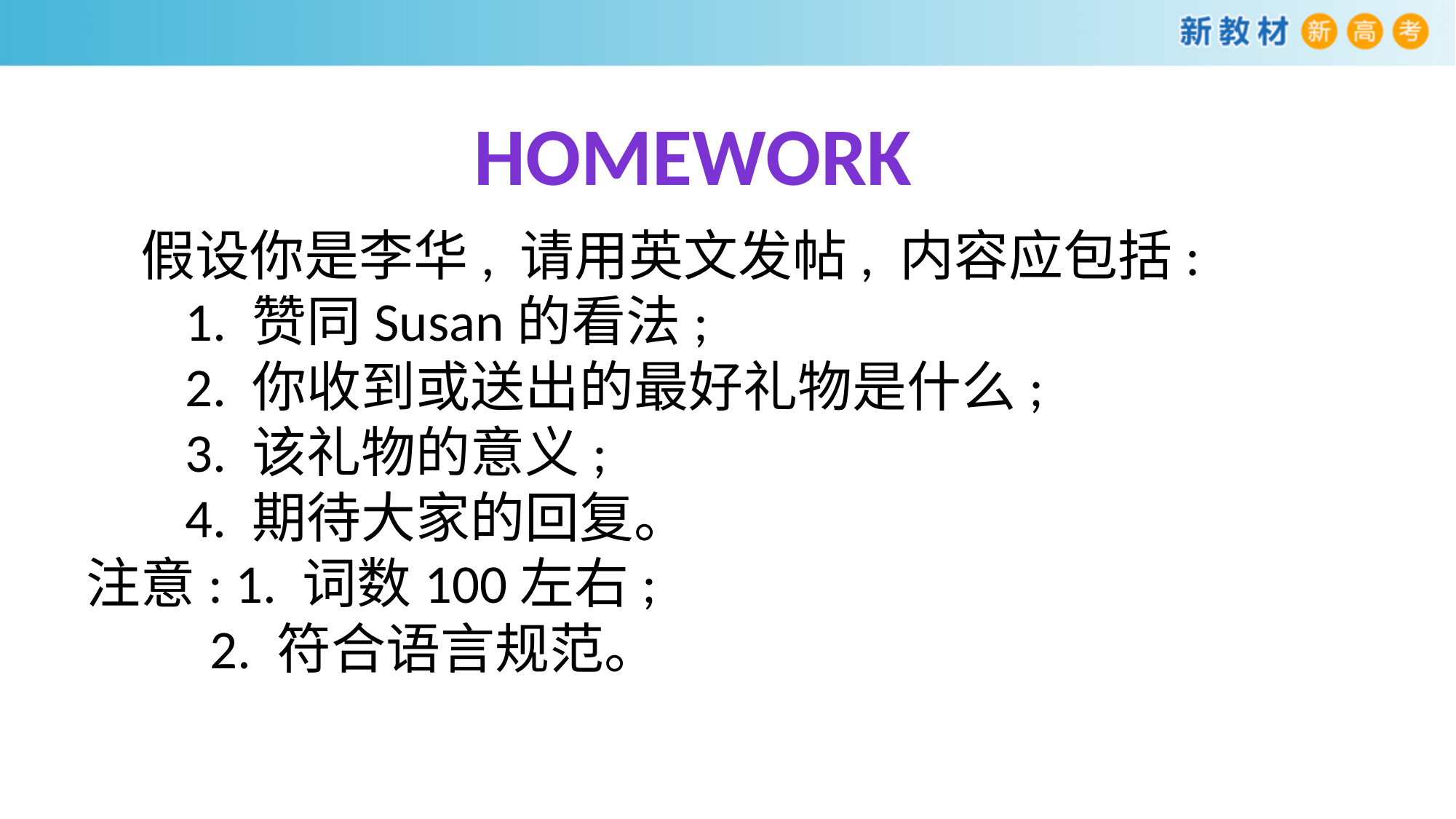

homework
　　假设你是李华, 请用英文发帖, 内容应包括:
        1. 赞同Susan的看法;
        2. 你收到或送出的最好礼物是什么;
        3. 该礼物的意义;
        4. 期待大家的回复。
注意: 1. 词数100左右;
          2. 符合语言规范。